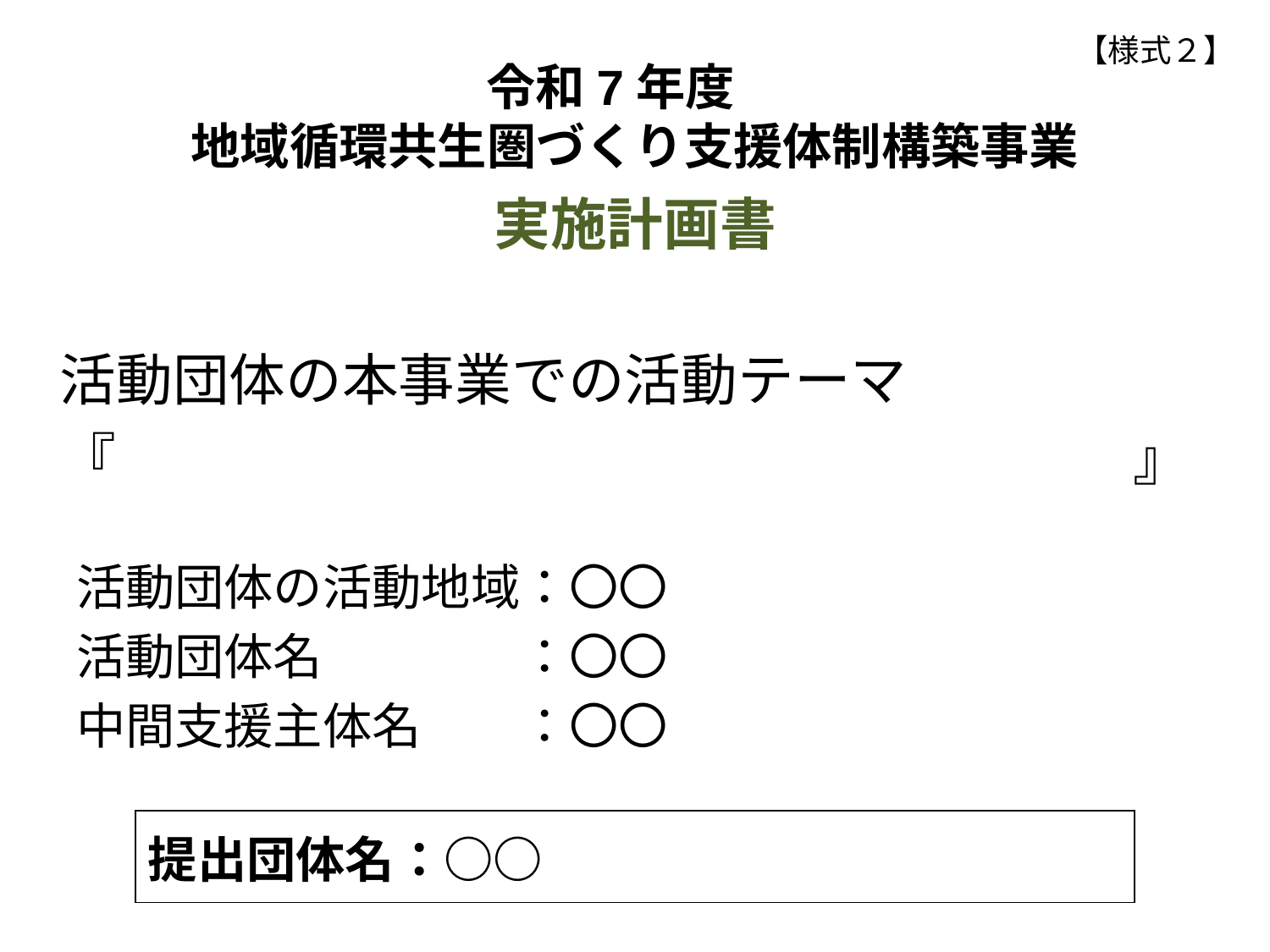

【様式２】
令和7年度
地域循環共生圏づくり支援体制構築事業
実施計画書
活動団体の本事業での活動テーマ
『　　　　　　　　　　　　　　　　　　』
活動団体の活動地域：〇〇
活動団体名　　　　：〇〇
中間支援主体名　　：〇〇
| 提出団体名：○○ |
| --- |